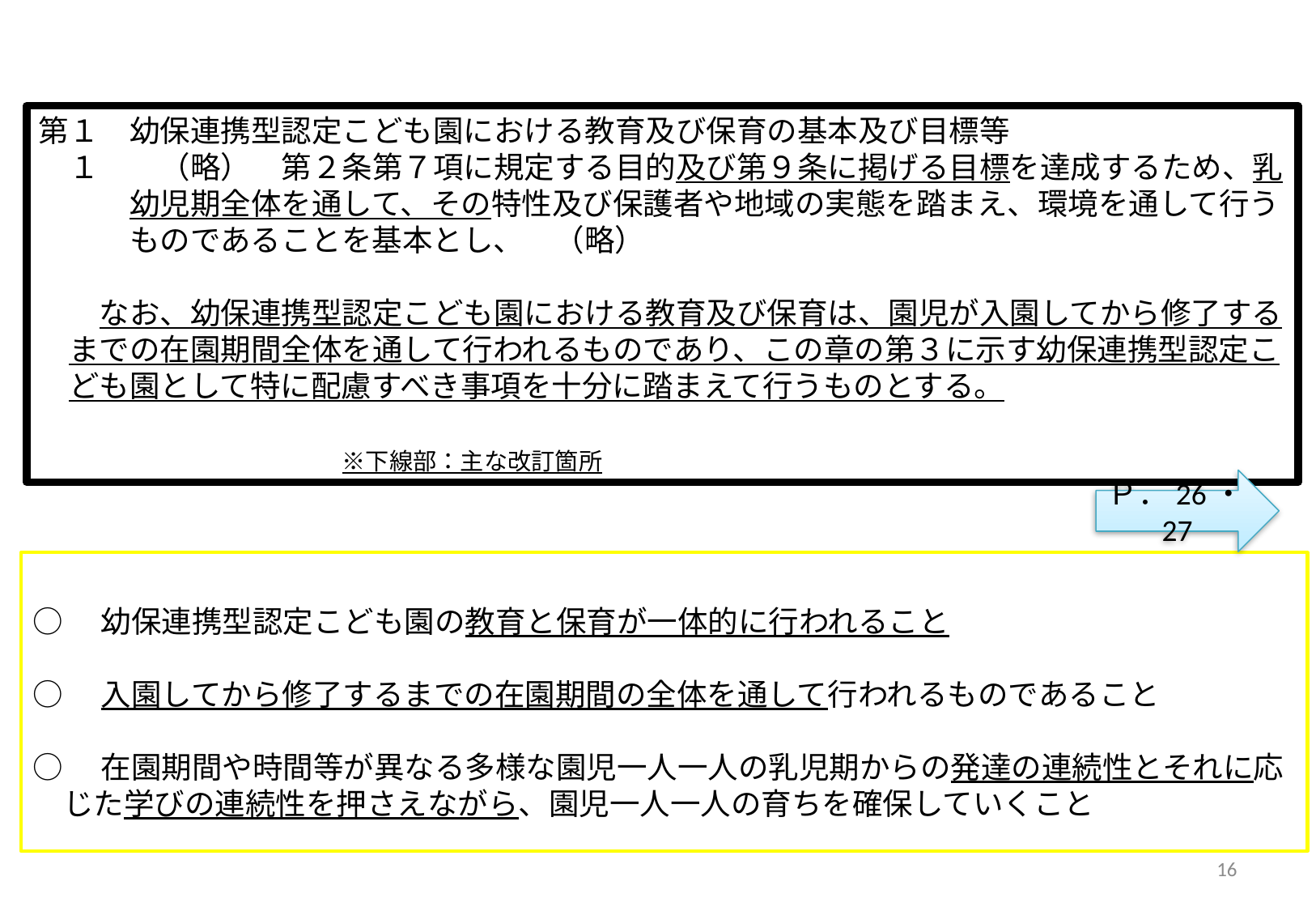

第１　幼保連携型認定こども園における教育及び保育の基本及び目標等
　１　　（略）　第２条第７項に規定する目的及び第９条に掲げる目標を達成するため、乳
　　　幼児期全体を通して、その特性及び保護者や地域の実態を踏まえ、環境を通して行う
　　　ものであることを基本とし、　（略）

　　なお、幼保連携型認定こども園における教育及び保育は、園児が入園してから修了する
　までの在園期間全体を通して行われるものであり、この章の第３に示す幼保連携型認定こ
　ども園として特に配慮すべき事項を十分に踏まえて行うものとする。
　　　　　　　　　　　　　　　　　　　　　　　　　　　　　　　　　　　　　　　　　　　　　　　　　　　※下線部：主な改訂箇所
Ｐ．26・27
○　幼保連携型認定こども園の教育と保育が一体的に行われること

○　入園してから修了するまでの在園期間の全体を通して行われるものであること

○　在園期間や時間等が異なる多様な園児一人一人の乳児期からの発達の連続性とそれに応
　じた学びの連続性を押さえながら、園児一人一人の育ちを確保していくこと
16